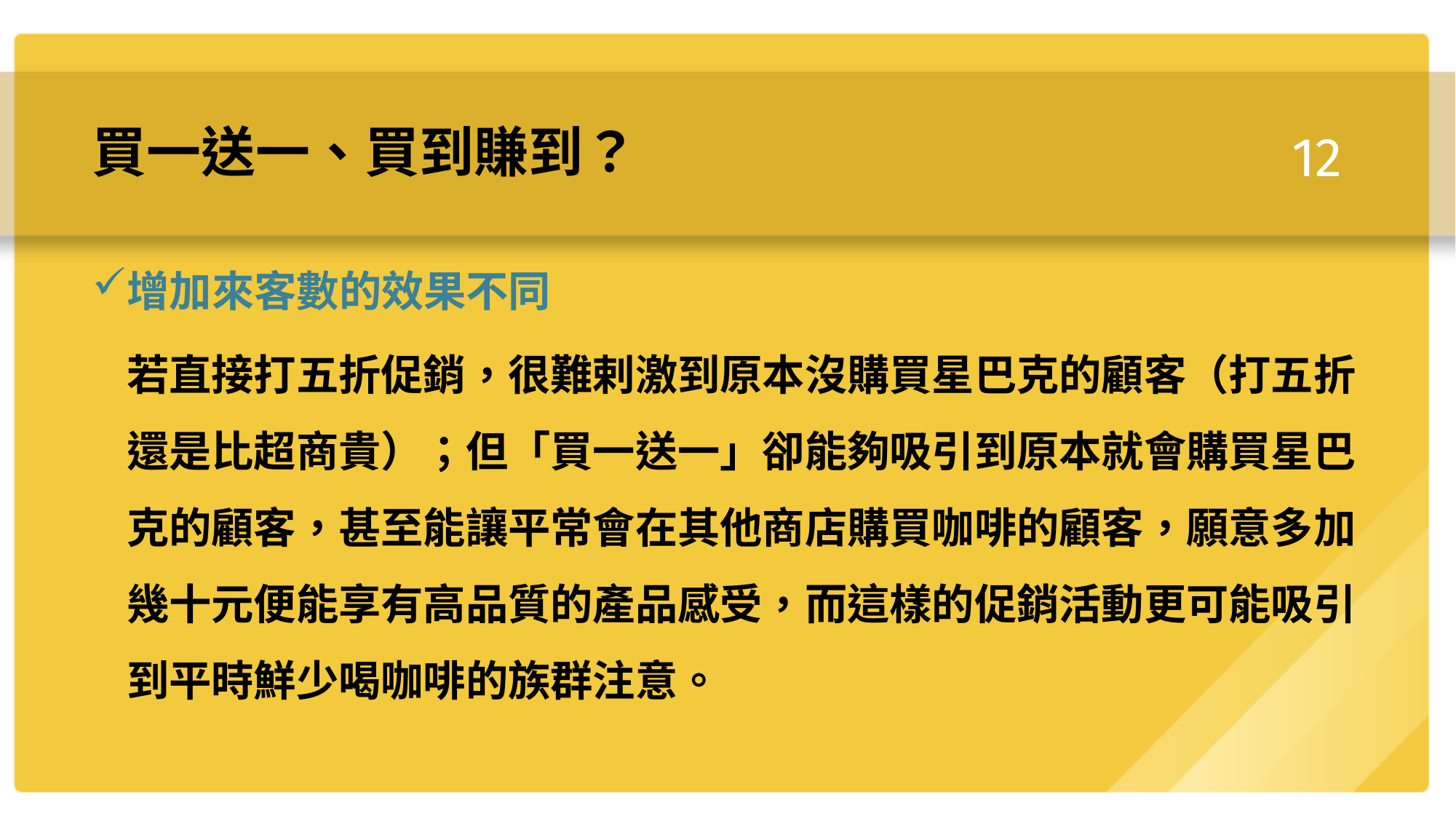

12
# 買一送一、買到賺到？
增加來客數的效果不同
若直接打五折促銷，很難剌激到原本沒購買星巴克的顧客（打五折還是比超商貴）；但「買一送一」卻能夠吸引到原本就會購買星巴克的顧客，甚至能讓平常會在其他商店購買咖啡的顧客，願意多加幾十元便能享有高品質的產品感受，而這樣的促銷活動更可能吸引到平時鮮少喝咖啡的族群注意。